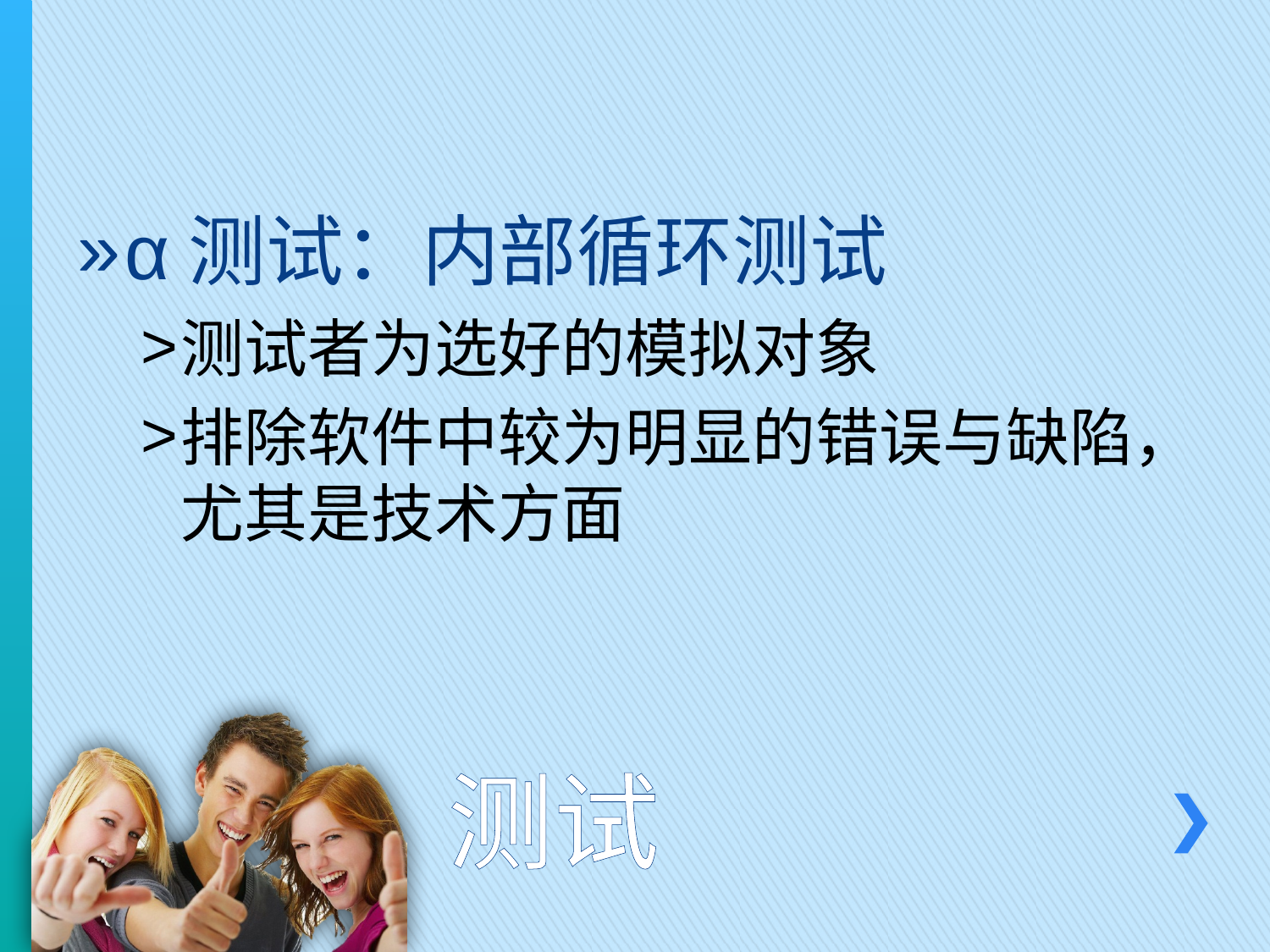

α测试：内部循环测试
测试者为选好的模拟对象
排除软件中较为明显的错误与缺陷，尤其是技术方面
# 测试